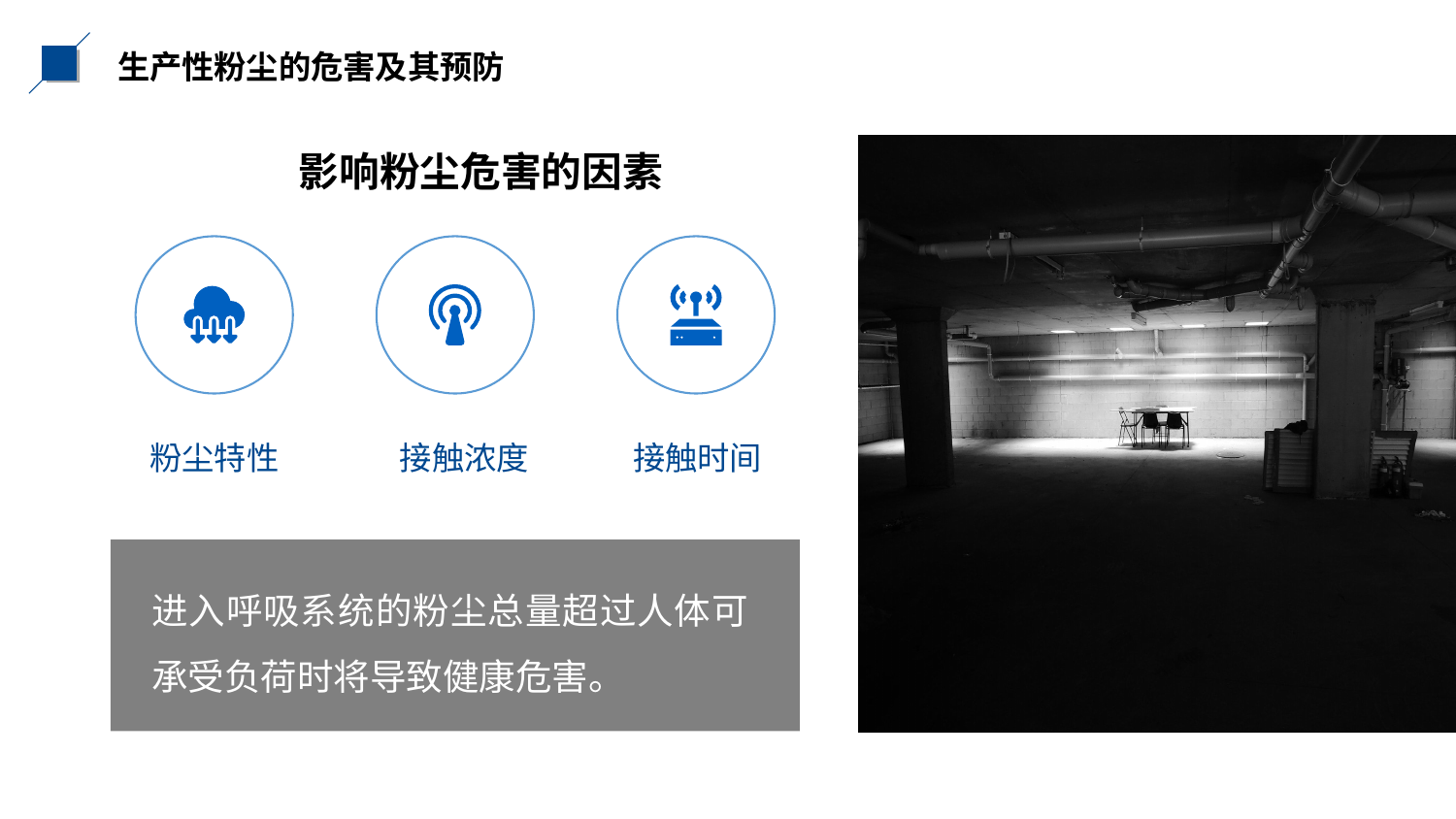

生产性粉尘的危害及其预防

影响粉尘危害的因素

接触浓度
接触时间
粉尘特性

进入呼吸系统的粉尘总量超过人体可承受负荷时将导致健康危害。